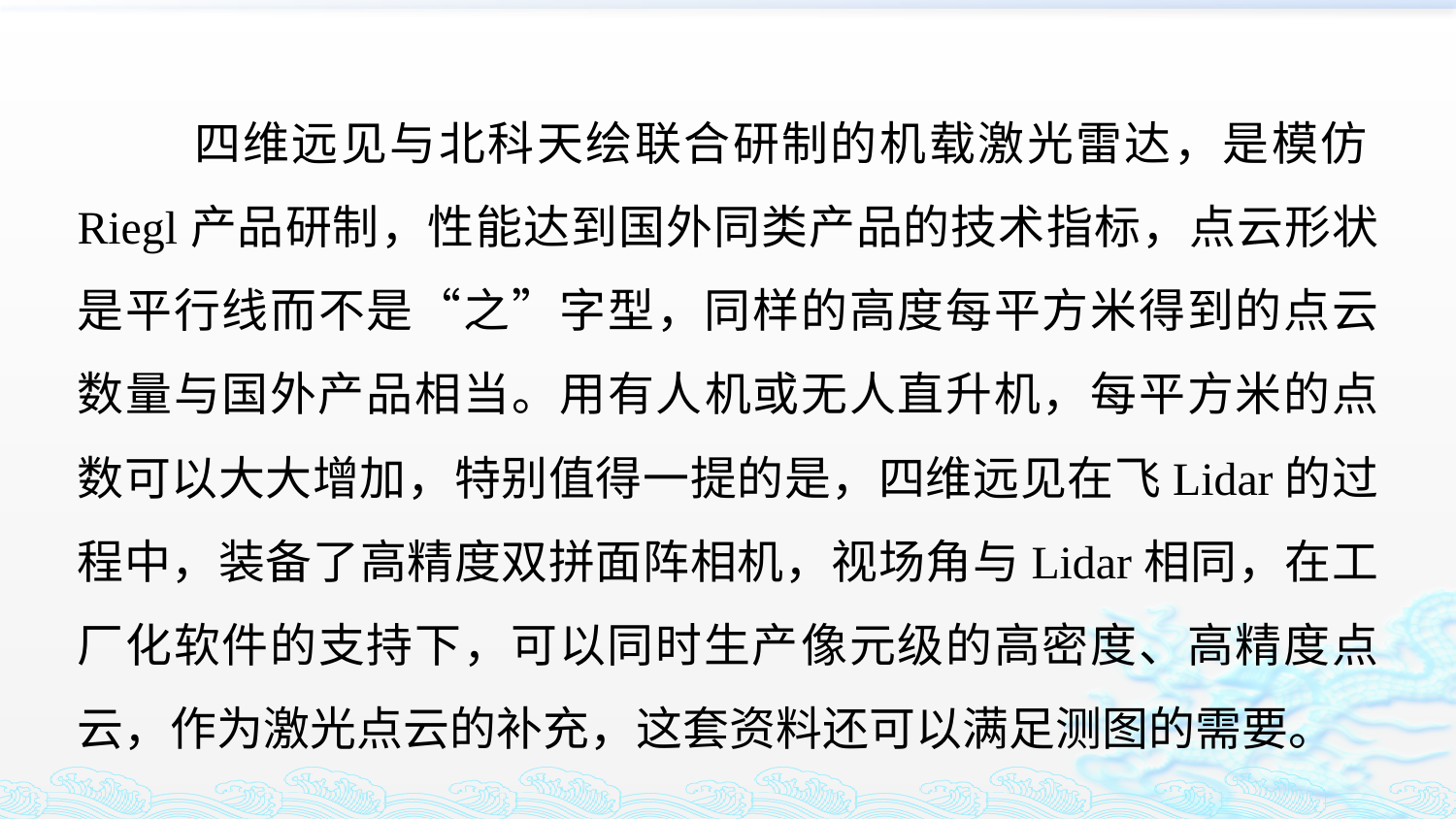

四维远见与北科天绘联合研制的机载激光雷达，是模仿Riegl产品研制，性能达到国外同类产品的技术指标，点云形状是平行线而不是“之”字型，同样的高度每平方米得到的点云数量与国外产品相当。用有人机或无人直升机，每平方米的点数可以大大增加，特别值得一提的是，四维远见在飞Lidar的过程中，装备了高精度双拼面阵相机，视场角与Lidar相同，在工厂化软件的支持下，可以同时生产像元级的高密度、高精度点云，作为激光点云的补充，这套资料还可以满足测图的需要。